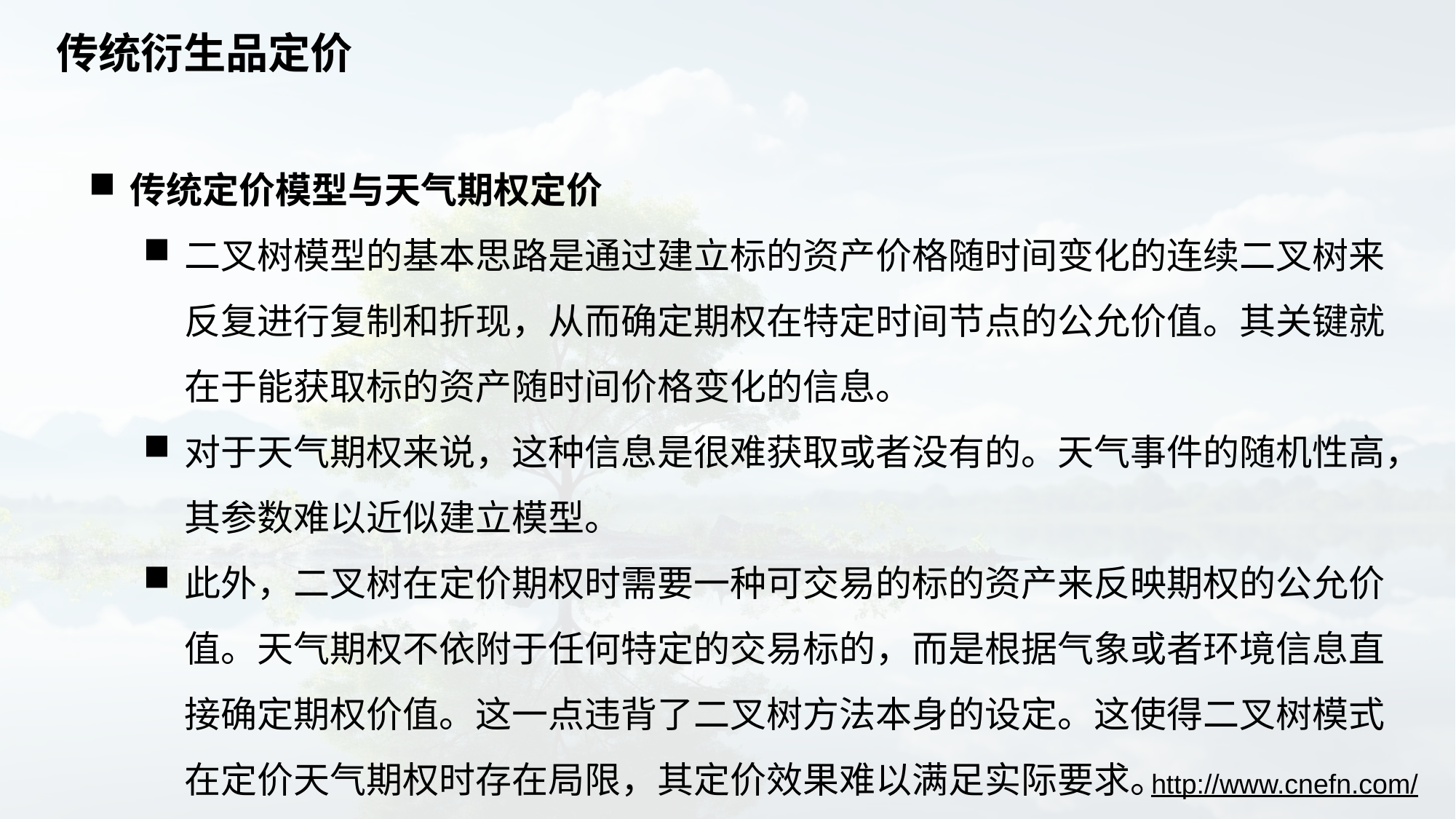

# 传统衍生品定价
传统定价模型与天气期权定价
二叉树模型的基本思路是通过建立标的资产价格随时间变化的连续二叉树来反复进行复制和折现，从而确定期权在特定时间节点的公允价值。其关键就在于能获取标的资产随时间价格变化的信息。
对于天气期权来说，这种信息是很难获取或者没有的。天气事件的随机性高，其参数难以近似建立模型。
此外，二叉树在定价期权时需要一种可交易的标的资产来反映期权的公允价值。天气期权不依附于任何特定的交易标的，而是根据气象或者环境信息直接确定期权价值。这一点违背了二叉树方法本身的设定。这使得二叉树模式在定价天气期权时存在局限，其定价效果难以满足实际要求。